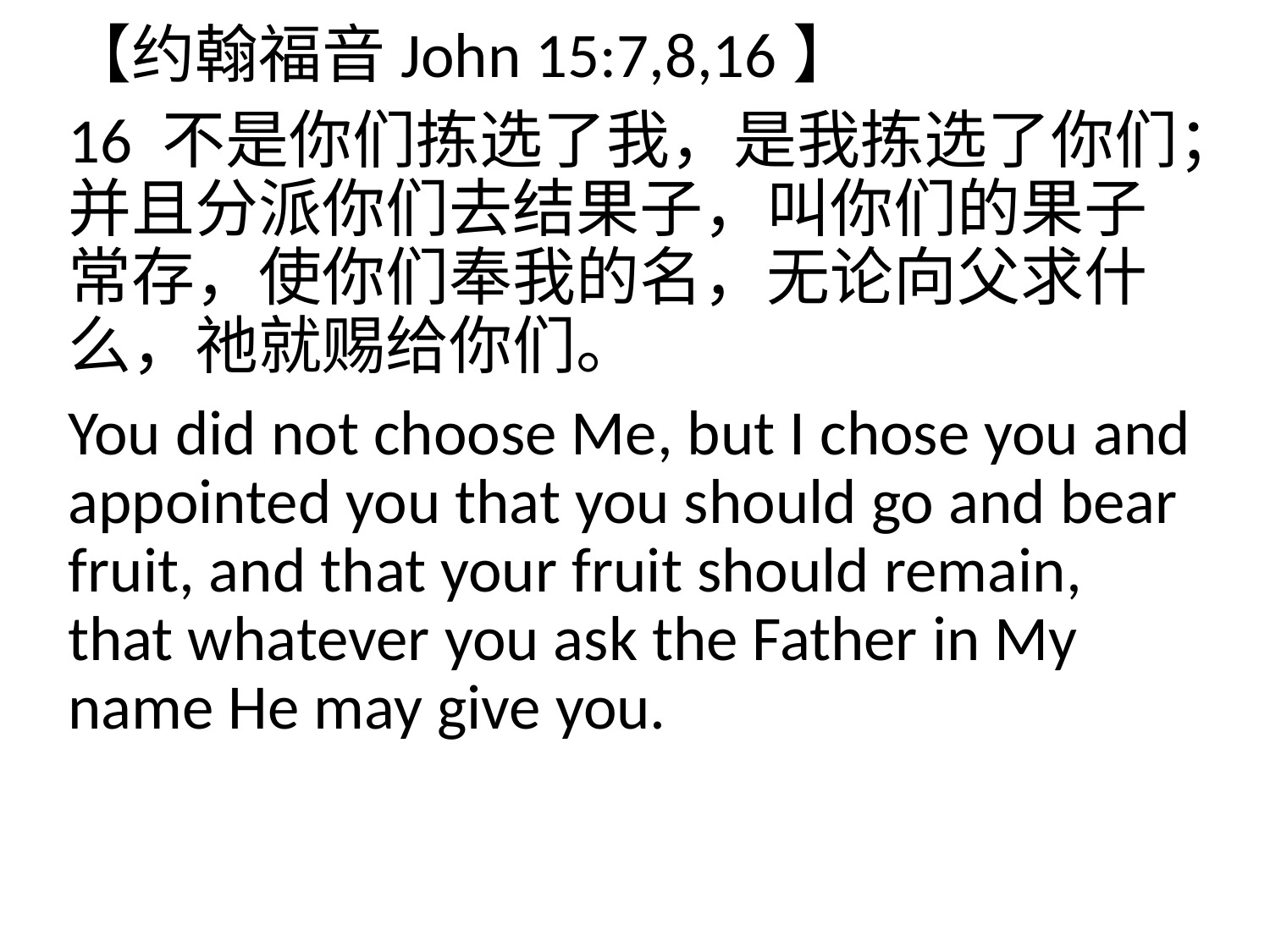

【约翰福音John 15:7,8,16】
16 不是你们拣选了我，是我拣选了你们；并且分派你们去结果子，叫你们的果子常存，使你们奉我的名，无论向父求什么，祂就赐给你们。
You did not choose Me, but I chose you and appointed you that you should go and bear fruit, and that your fruit should remain, that whatever you ask the Father in My name He may give you.